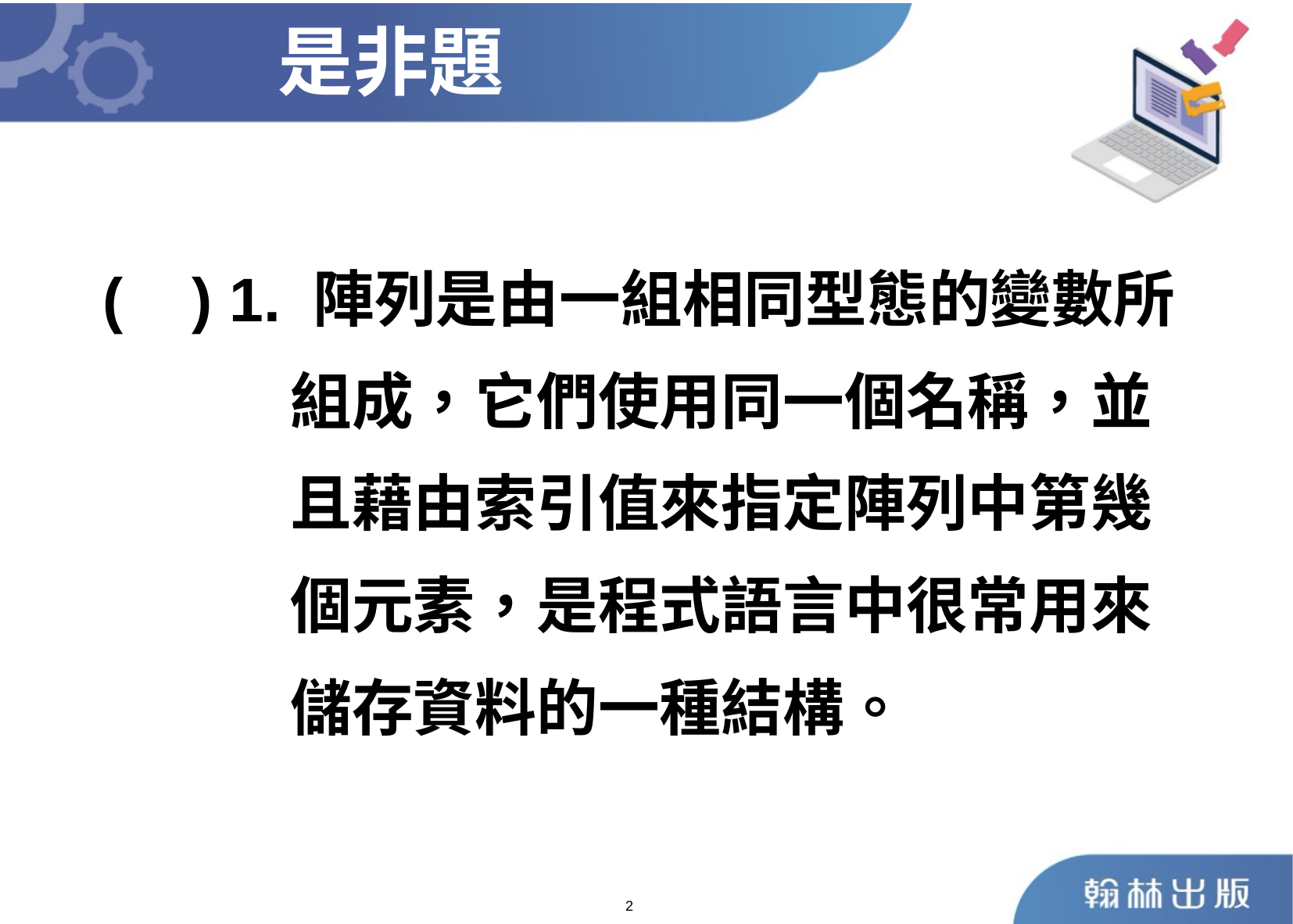

是非題
	(    ) 1. 陣列是由一組相同型態的變數所
              組成，它們使用同一個名稱，並
              且藉由索引值來指定陣列中第幾
              個元素，是程式語言中很常用來
              儲存資料的一種結構。
2